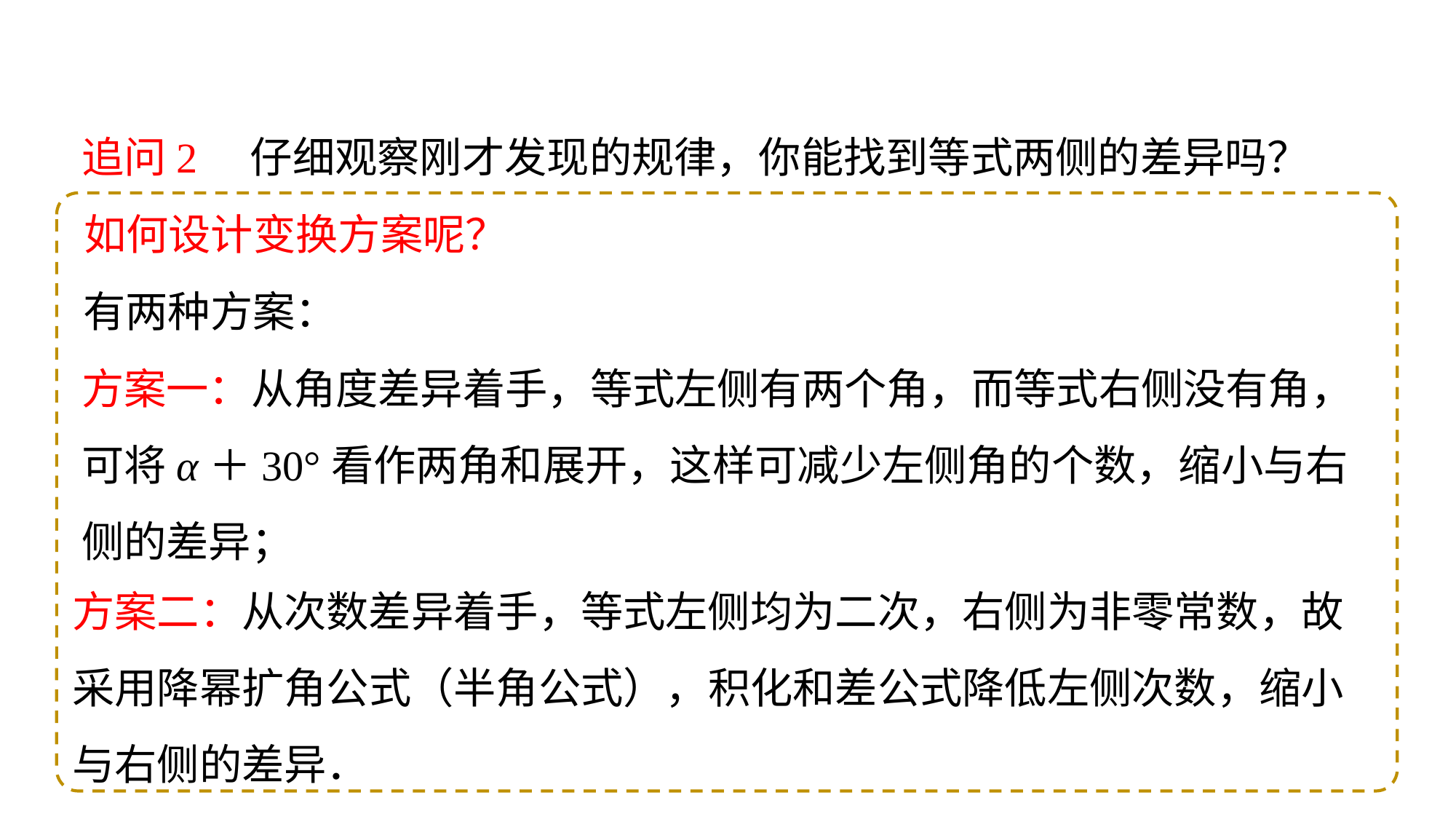

# 归纳小结

追问2　仔细观察刚才发现的规律，你能找到等式两侧的差异吗？

如何设计变换方案呢？
有两种方案：
方案一：从角度差异着手，等式左侧有两个角，而等式右侧没有角，可将α＋30°看作两角和展开，这样可减少左侧角的个数，缩小与右侧的差异；
方案二：从次数差异着手，等式左侧均为二次，右侧为非零常数，故采用降幂扩角公式（半角公式），积化和差公式降低左侧次数，缩小与右侧的差异．